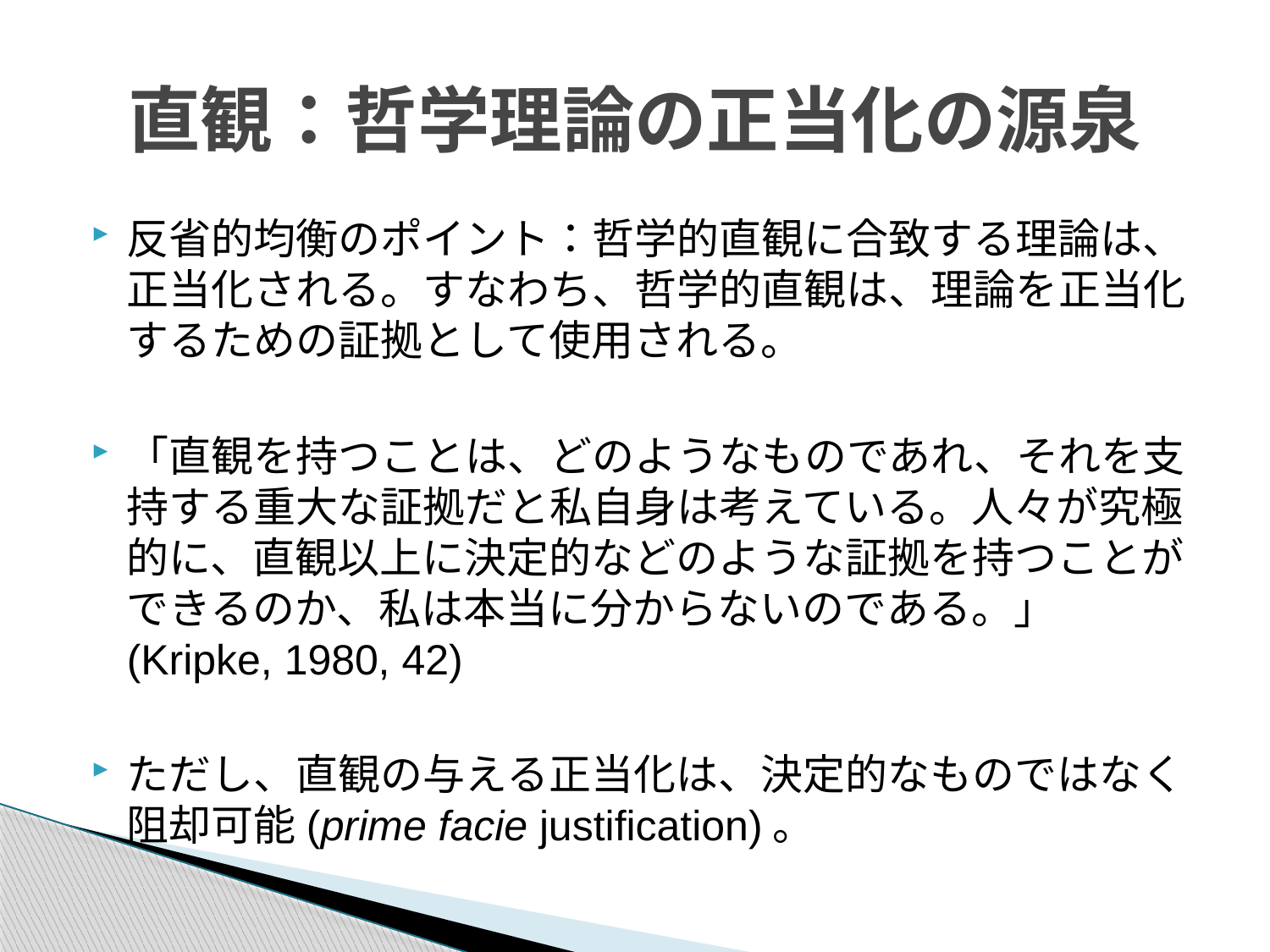

# 直観：哲学理論の正当化の源泉
反省的均衡のポイント：哲学的直観に合致する理論は、正当化される。すなわち、哲学的直観は、理論を正当化するための証拠として使用される。

「直観を持つことは、どのようなものであれ、それを支持する重大な証拠だと私自身は考えている。人々が究極的に、直観以上に決定的などのような証拠を持つことができるのか、私は本当に分からないのである。」　(Kripke, 1980, 42)

ただし、直観の与える正当化は、決定的なものではなく阻却可能(prime facie justification)。